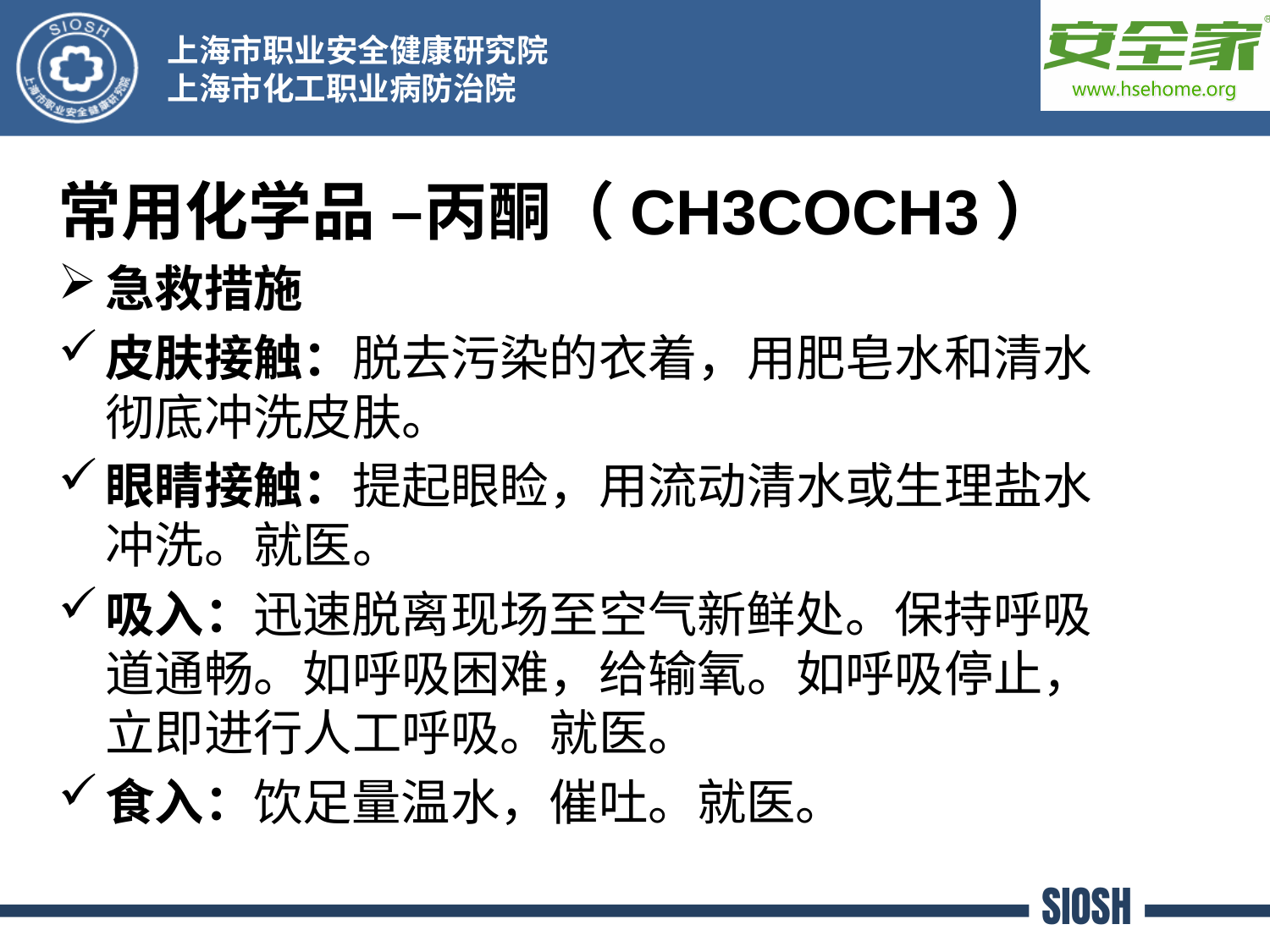

常用化学品 –丙酮（CH3COCH3）
急救措施
皮肤接触：脱去污染的衣着，用肥皂水和清水彻底冲洗皮肤。
眼睛接触：提起眼睑，用流动清水或生理盐水冲洗。就医。
吸入：迅速脱离现场至空气新鲜处。保持呼吸道通畅。如呼吸困难，给输氧。如呼吸停止，立即进行人工呼吸。就医。
食入：饮足量温水，催吐。就医。